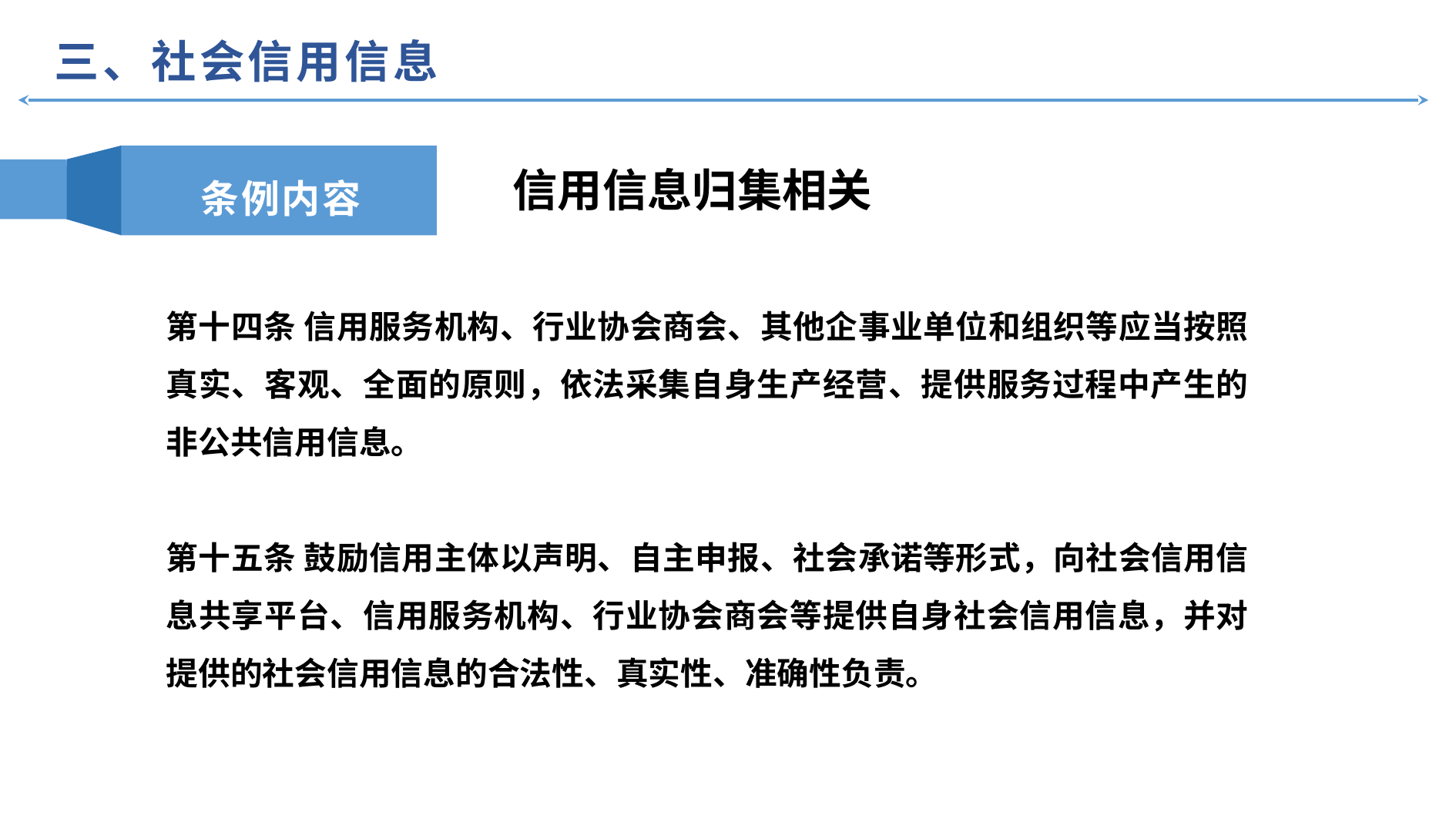

三、社会信用信息

条例内容
信用信息归集相关
第十四条 信用服务机构、行业协会商会、其他企事业单位和组织等应当按照真实、客观、全面的原则，依法采集自身生产经营、提供服务过程中产生的非公共信用信息。

第十五条 鼓励信用主体以声明、自主申报、社会承诺等形式，向社会信用信息共享平台、信用服务机构、行业协会商会等提供自身社会信用信息，并对提供的社会信用信息的合法性、真实性、准确性负责。